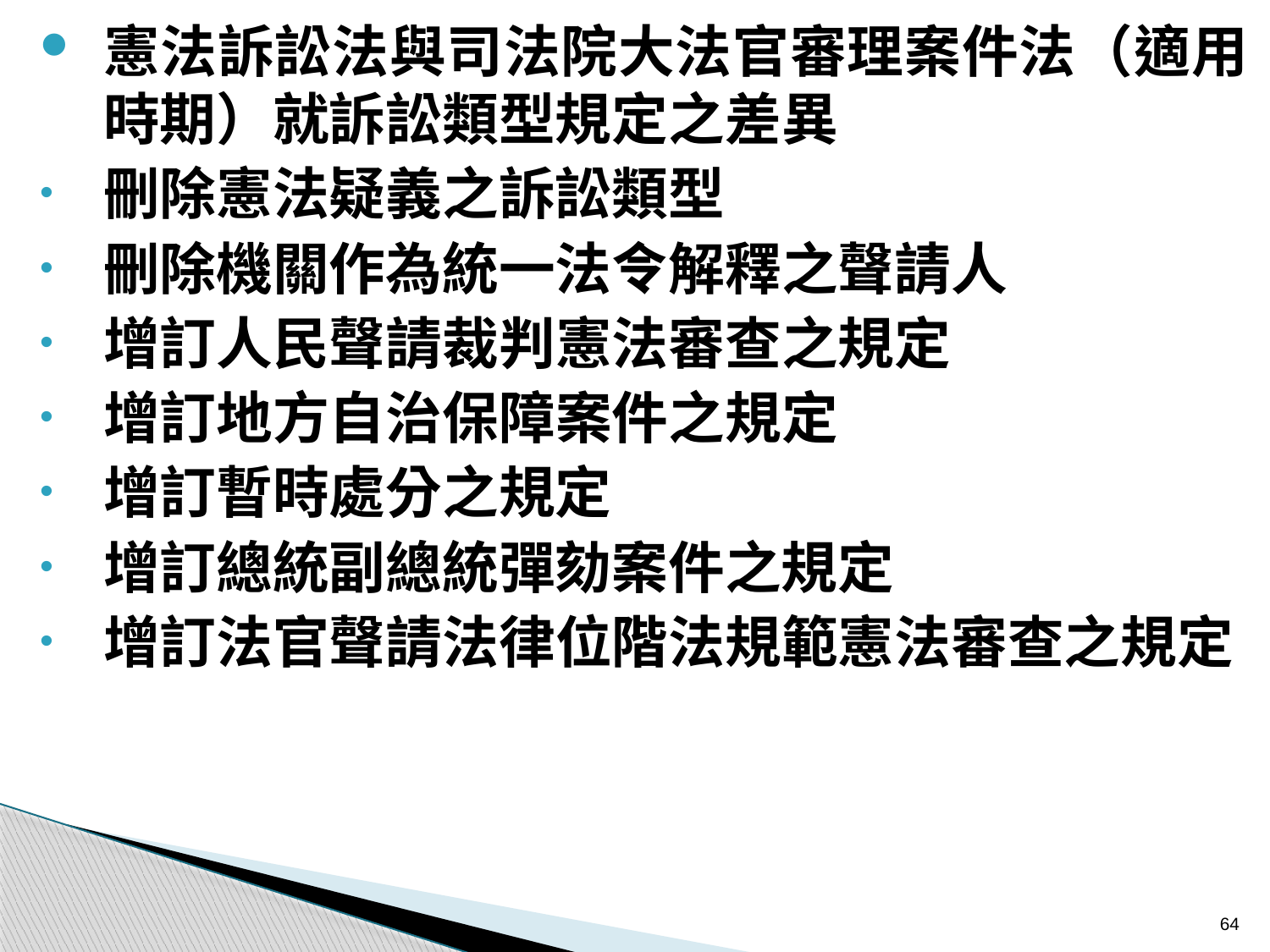

憲法訴訟法與司法院大法官審理案件法（適用時期）就訴訟類型規定之差異
刪除憲法疑義之訴訟類型
刪除機關作為統一法令解釋之聲請人
增訂人民聲請裁判憲法審查之規定
增訂地方自治保障案件之規定
增訂暫時處分之規定
增訂總統副總統彈劾案件之規定
增訂法官聲請法律位階法規範憲法審查之規定

64